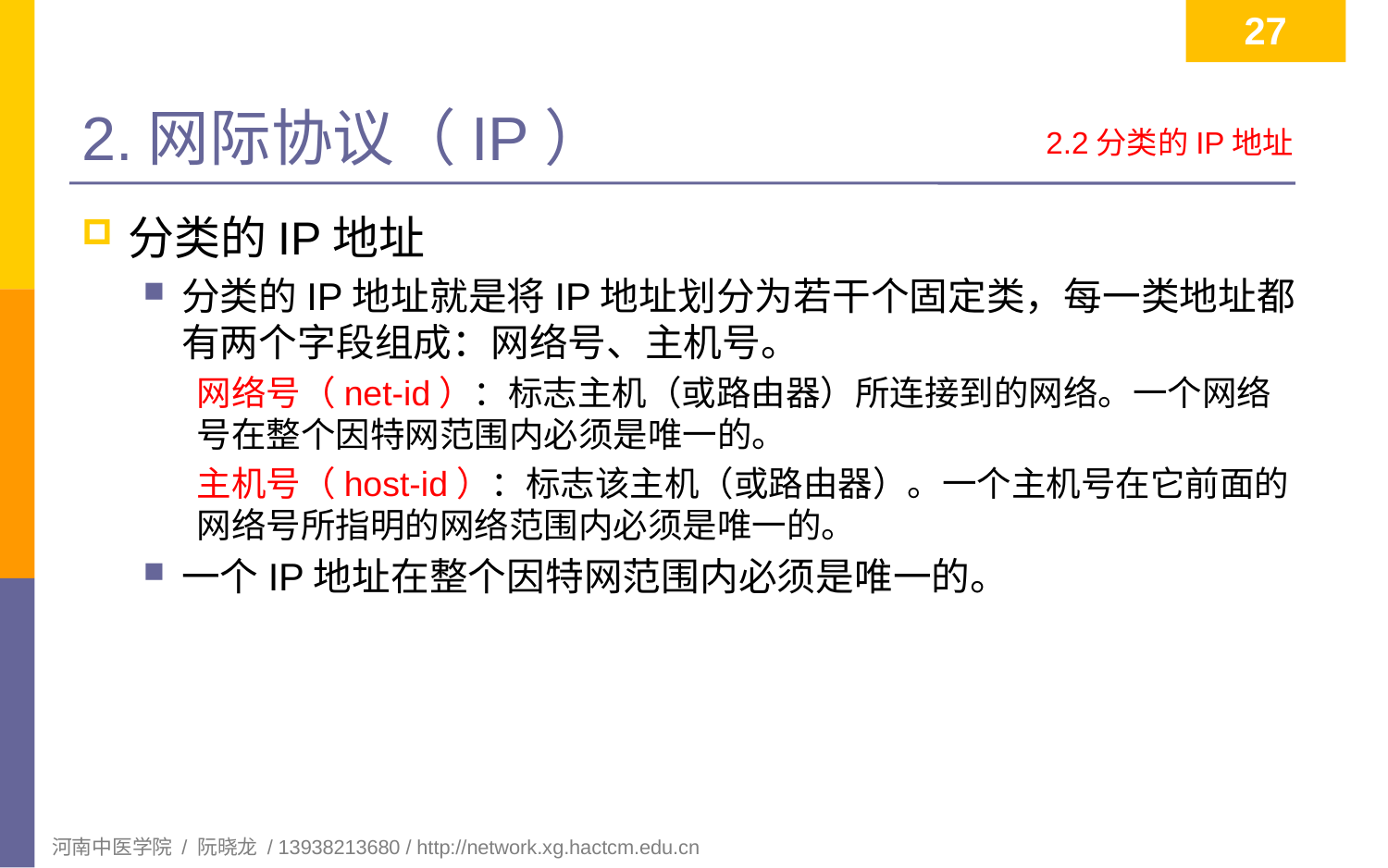

27
# 2.网际协议（IP）
2.2分类的IP地址
分类的IP地址
分类的IP地址就是将IP地址划分为若干个固定类，每一类地址都有两个字段组成：网络号、主机号。
网络号（net-id）：标志主机（或路由器）所连接到的网络。一个网络号在整个因特网范围内必须是唯一的。
主机号（host-id）：标志该主机（或路由器）。一个主机号在它前面的网络号所指明的网络范围内必须是唯一的。
一个IP地址在整个因特网范围内必须是唯一的。